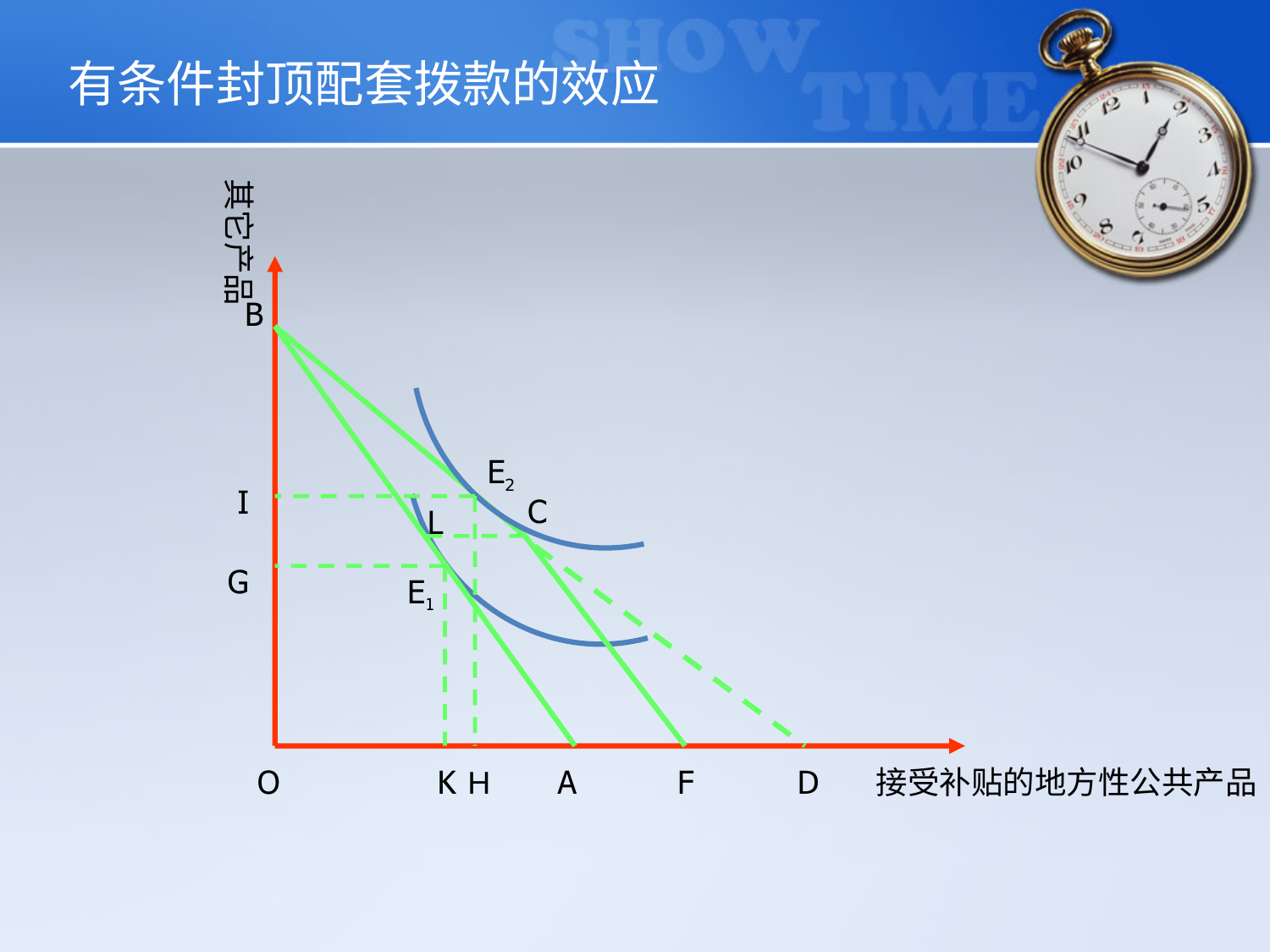

有条件封顶配套拨款的效应

其它产品

B

E2

I
C

L

G

E1

O
K
H
A
F
D
接受补贴的地方性公共产品